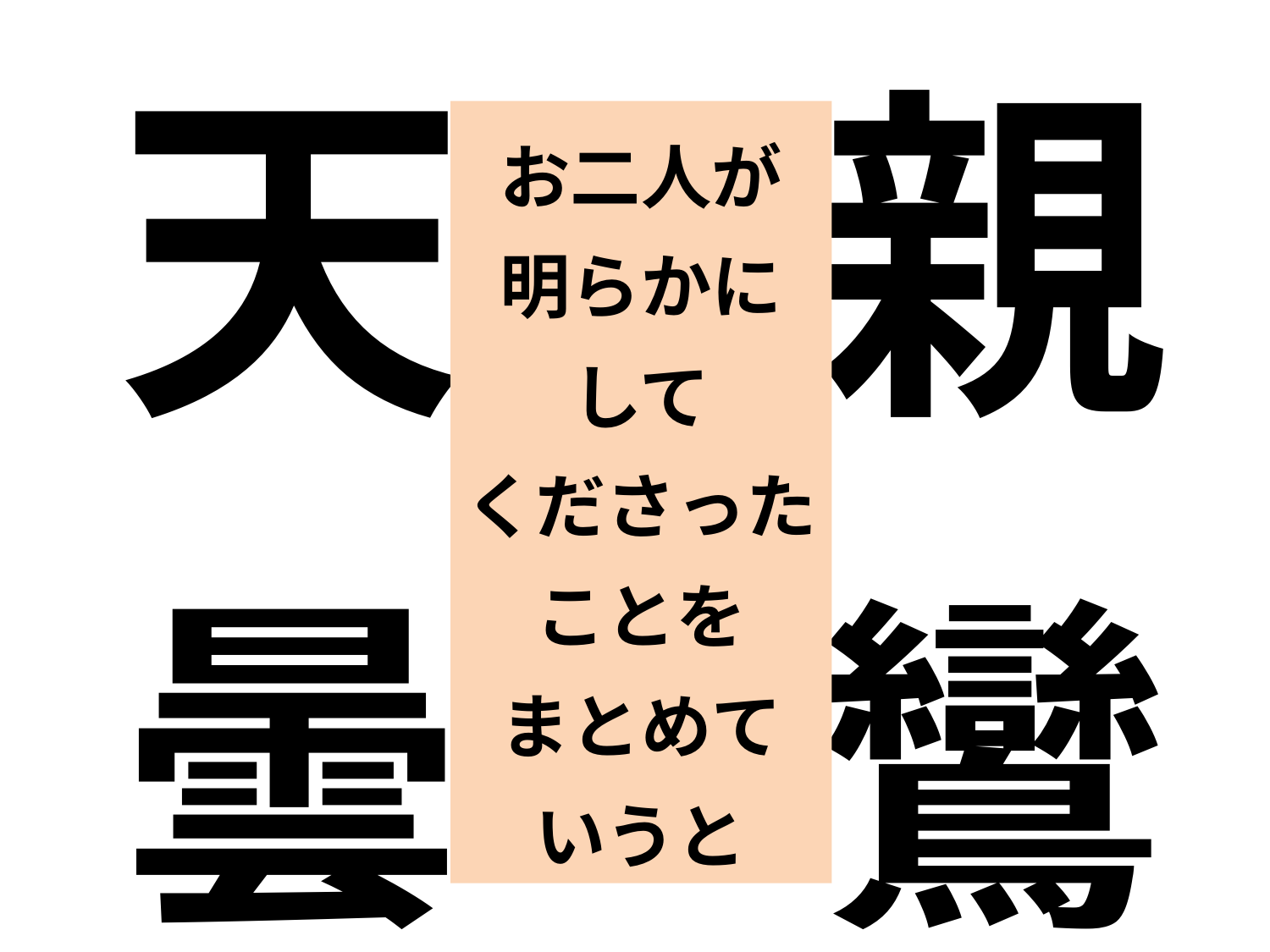

天　親
曇　鸞
お二人が
明らかに
して
くださった
ことを
まとめて
いうと